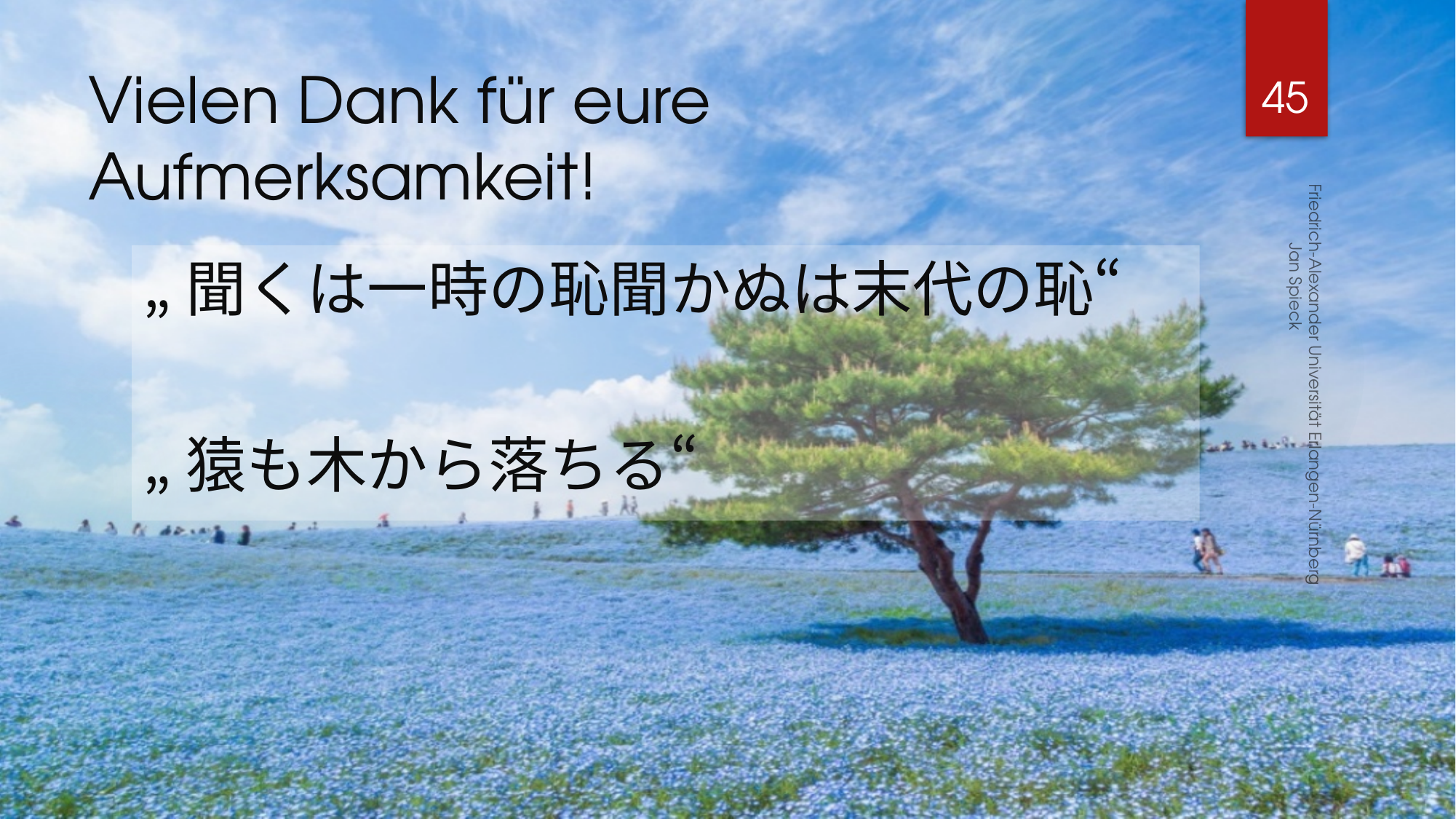

45
# Vielen Dank für eure Aufmerksamkeit!
„聞くは一時の恥聞かぬは末代の恥“

„猿も木から落ちる“

Friedrich-Alexander Universität Erlangen-Nürnberg                      Jan Spieck